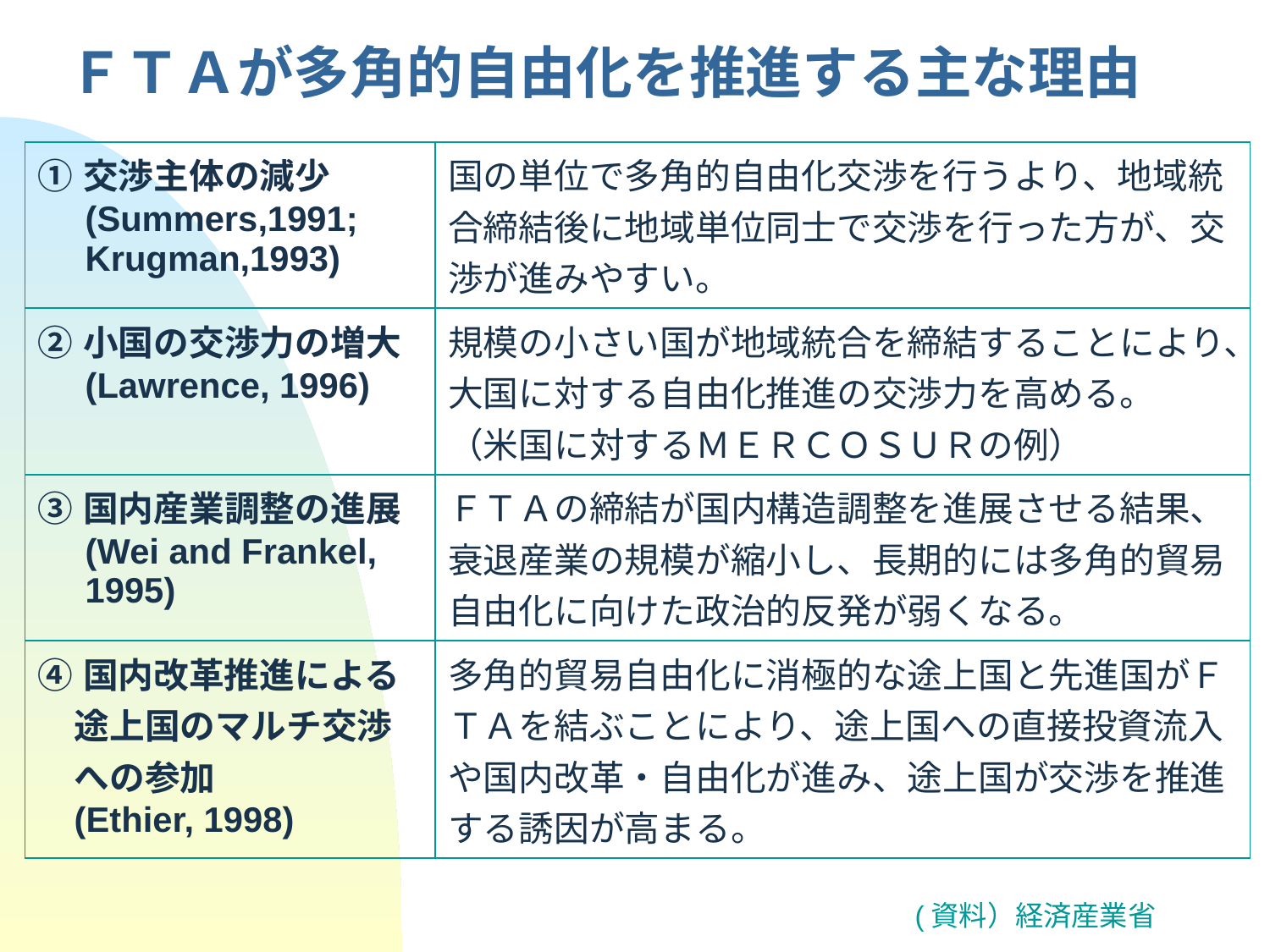

# ＦＴＡが多角的自由化を推進する主な理由
|  |  |  |
| --- | --- | --- |
| ①交渉主体の減少 (Summers,1991; Krugman,1993) |  | 国の単位で多角的自由化交渉を行うより、地域統合締結後に地域単位同士で交渉を行った方が、交渉が進みやすい。 |
| ②小国の交渉力の増大 (Lawrence, 1996) |  | 規模の小さい国が地域統合を締結することにより、大国に対する自由化推進の交渉力を高める。 （米国に対するＭＥＲＣＯＳＵＲの例） |
| ③国内産業調整の進展 (Wei and Frankel, 1995) |  | ＦＴＡの締結が国内構造調整を進展させる結果、衰退産業の規模が縮小し、長期的には多角的貿易自由化に向けた政治的反発が弱くなる。 |
| ④国内改革推進による途上国のマルチ交渉への参加 (Ethier, 1998) |  | 多角的貿易自由化に消極的な途上国と先進国がＦＴＡを結ぶことにより、途上国への直接投資流入や国内改革・自由化が進み、途上国が交渉を推進する誘因が高まる。 |
|  |  |  |
(資料）経済産業省